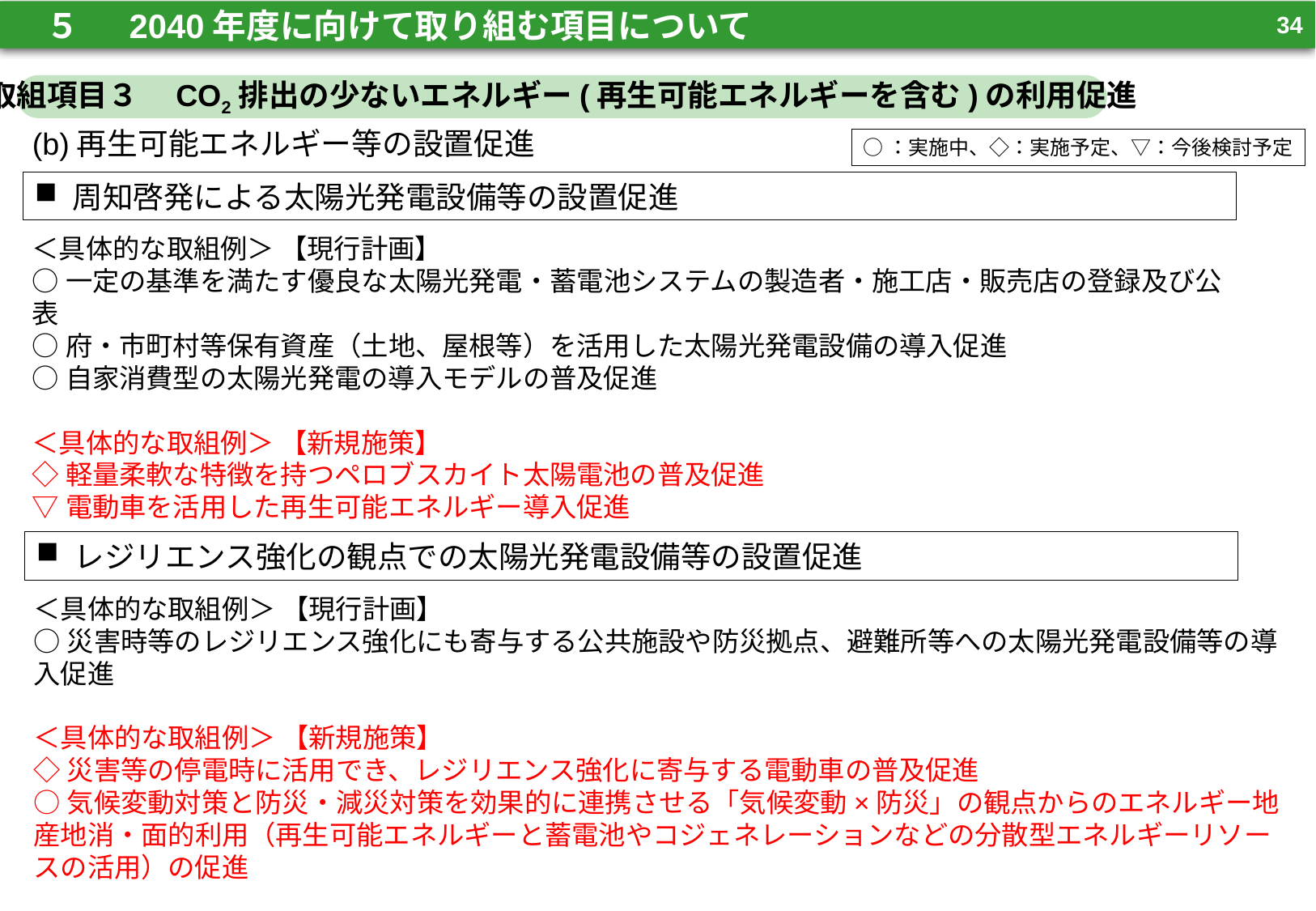

34
　５　 2040年度に向けて取り組む項目について
34
取組項目３　CO2排出の少ないエネルギー(再生可能エネルギーを含む)の利用促進
(b)再生可能エネルギー等の設置促進
○：実施中、◇：実施予定、▽：今後検討予定
周知啓発による太陽光発電設備等の設置促進
＜具体的な取組例＞ 【現行計画】
○一定の基準を満たす優良な太陽光発電・蓄電池システムの製造者・施工店・販売店の登録及び公表
○府・市町村等保有資産（土地、屋根等）を活用した太陽光発電設備の導入促進
○自家消費型の太陽光発電の導入モデルの普及促進

＜具体的な取組例＞ 【新規施策】
◇軽量柔軟な特徴を持つペロブスカイト太陽電池の普及促進
▽電動車を活用した再生可能エネルギー導入促進
レジリエンス強化の観点での太陽光発電設備等の設置促進
＜具体的な取組例＞ 【現行計画】
○災害時等のレジリエンス強化にも寄与する公共施設や防災拠点、避難所等への太陽光発電設備等の導入促進

＜具体的な取組例＞ 【新規施策】
◇災害等の停電時に活用でき、レジリエンス強化に寄与する電動車の普及促進
○気候変動対策と防災・減災対策を効果的に連携させる「気候変動×防災」の観点からのエネルギー地産地消・面的利用（再生可能エネルギーと蓄電池やコジェネレーションなどの分散型エネルギーリソースの活用）の促進